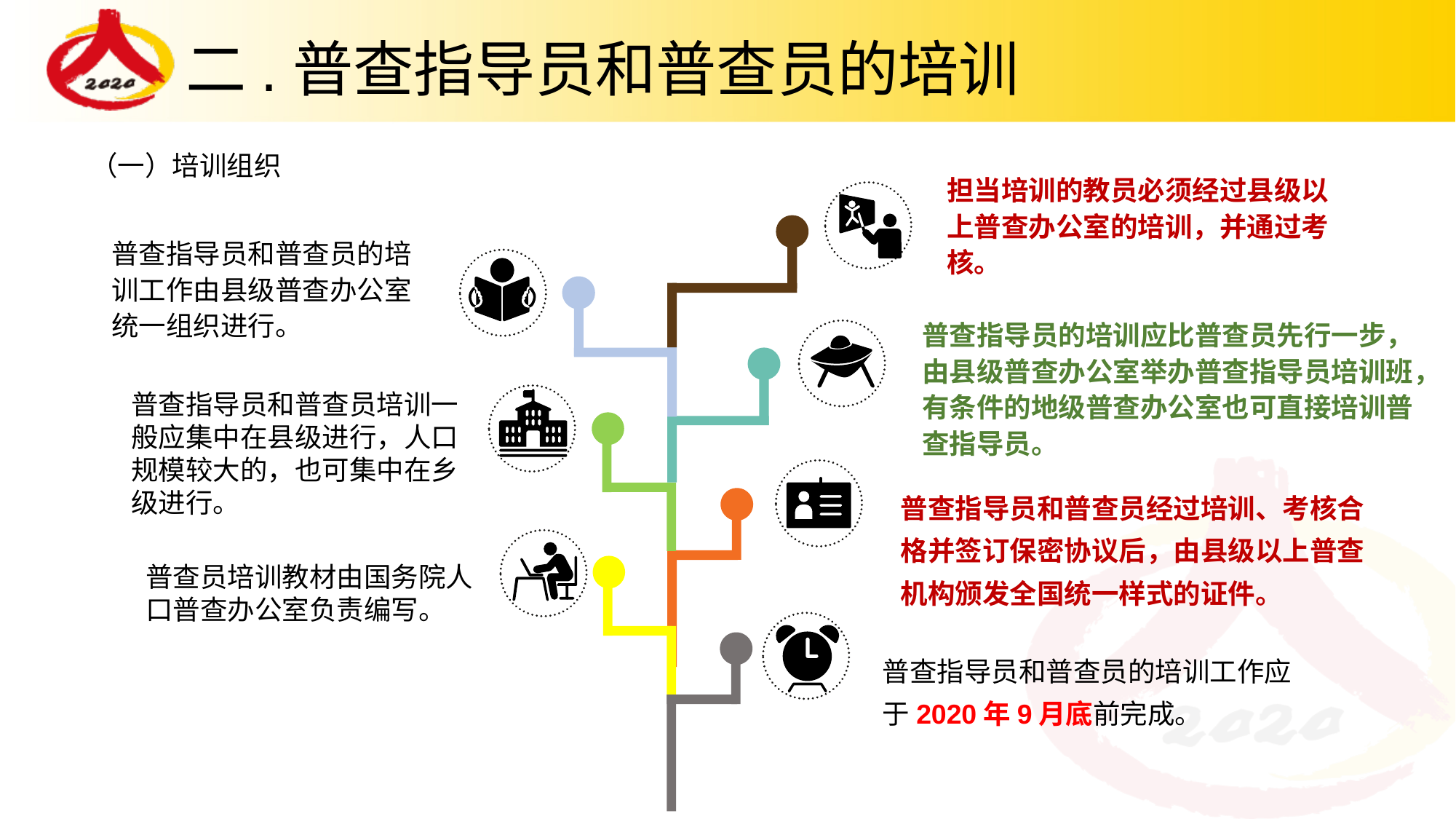

二.普查指导员和普查员的培训
（一）培训组织
担当培训的教员必须经过县级以上普查办公室的培训，并通过考核。

普查指导员和普查员的培训工作由县级普查办公室统一组织进行。

普查指导员的培训应比普查员先行一步，由县级普查办公室举办普查指导员培训班，有条件的地级普查办公室也可直接培训普查指导员。

普查指导员和普查员培训一般应集中在县级进行，人口规模较大的，也可集中在乡级进行。

普查指导员和普查员经过培训、考核合格并签订保密协议后，由县级以上普查机构颁发全国统一样式的证件。

普查员培训教材由国务院人口普查办公室负责编写。

普查指导员和普查员的培训工作应于2020年9月底前完成。

8